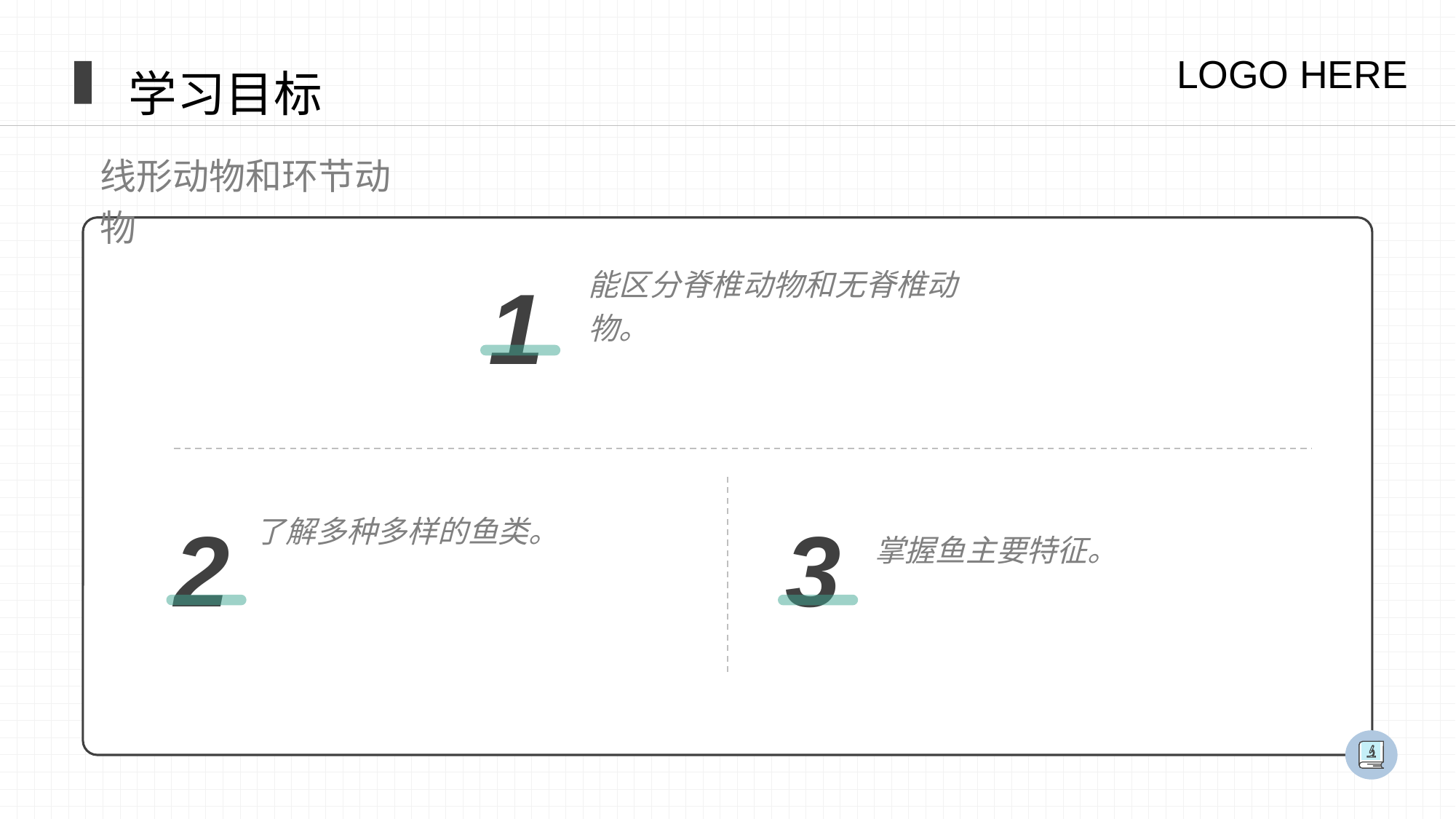

学习目标
线形动物和环节动物
1
能区分脊椎动物和无脊椎动物。
2
3
了解多种多样的鱼类。
掌握鱼主要特征。